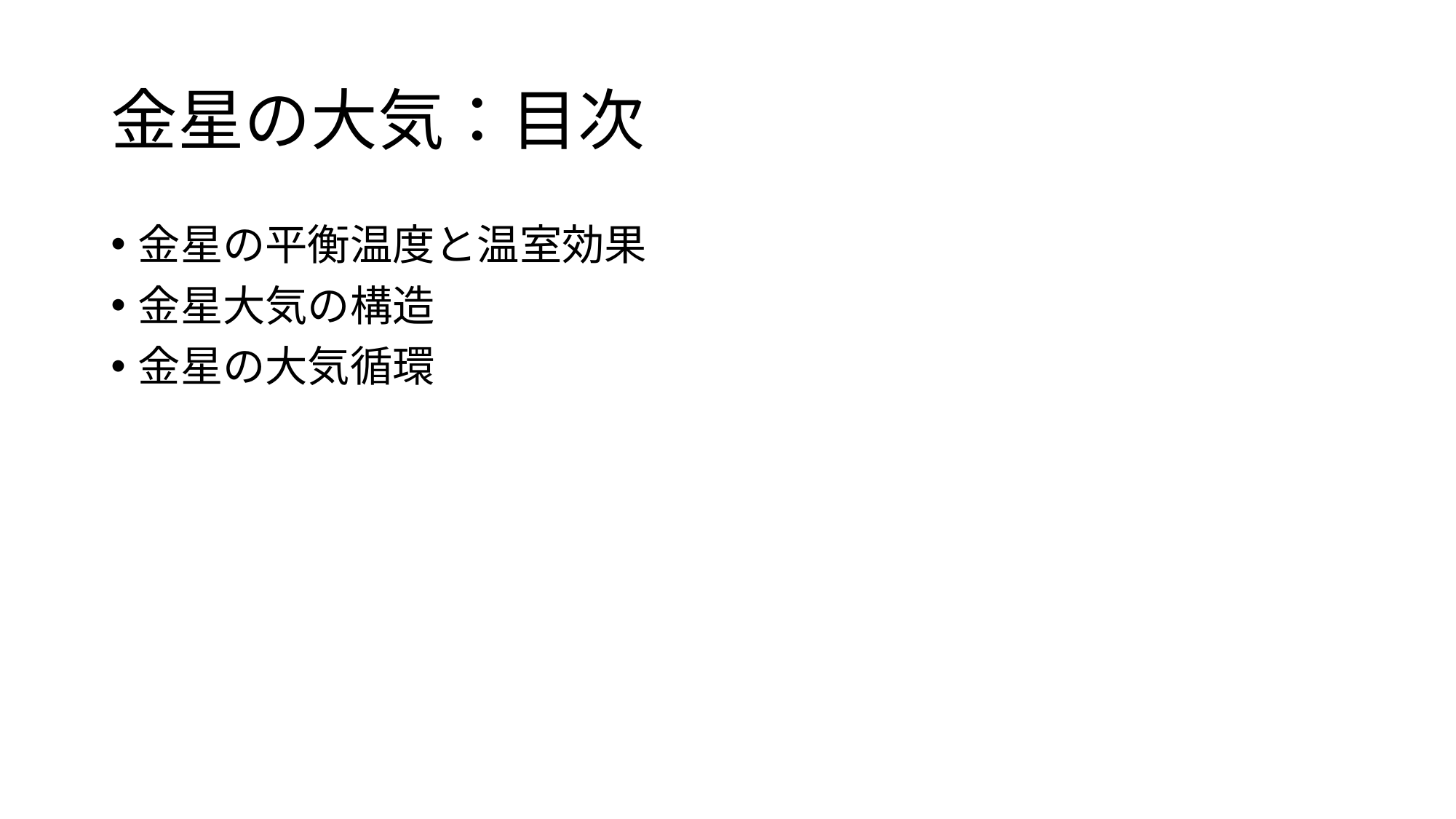

# 金星の大気：目次
金星の平衡温度と温室効果
金星大気の構造
金星の大気循環